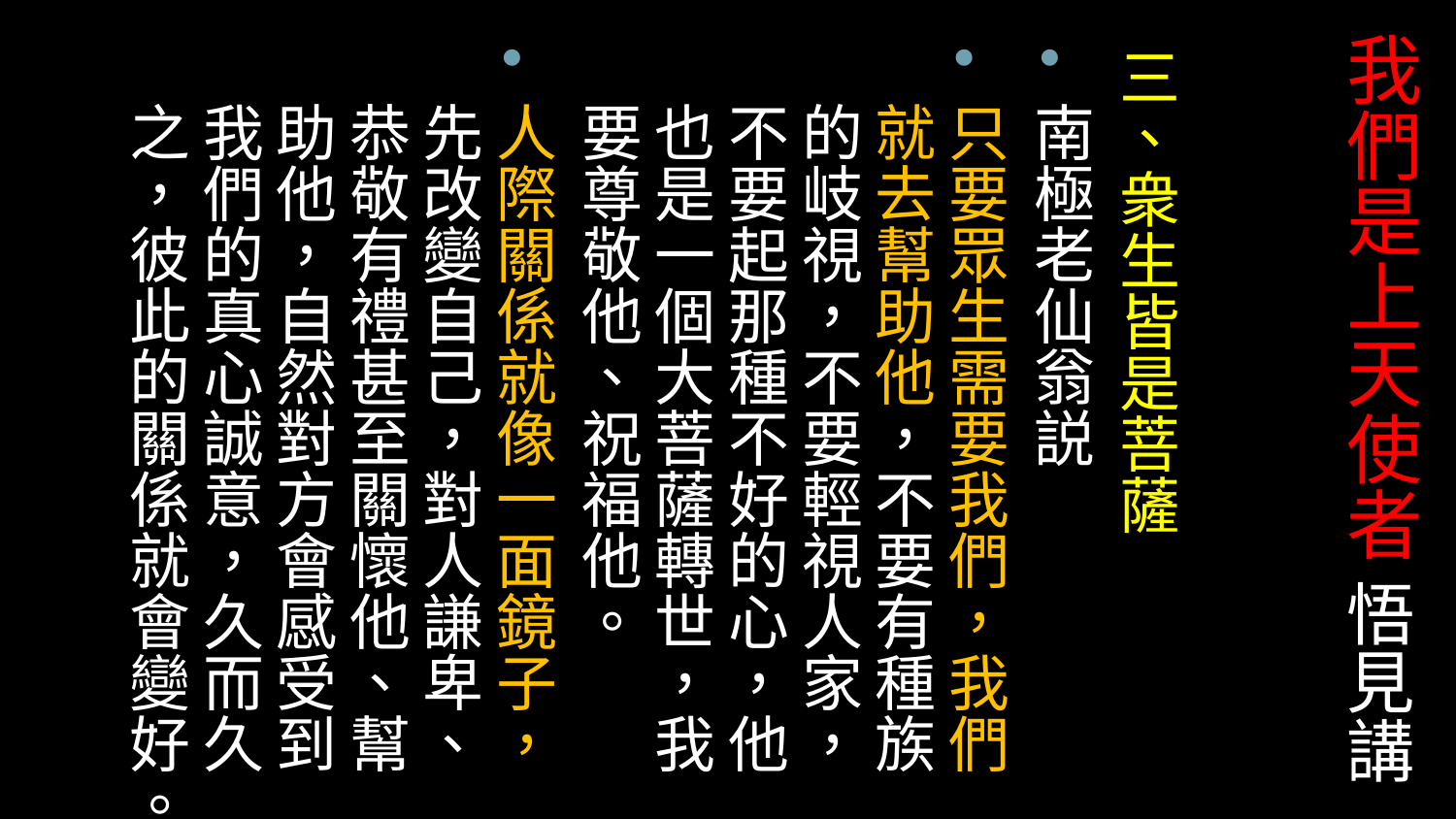

# 我們是上天使者 悟見講
三、衆生皆是菩薩
南極老仙翁説
只要眾生需要我們，我們就去幫助他，不要有種族的岐視，不要輕視人家，不要起那種不好的心，他也是一個大菩薩轉世，我要尊敬他、祝福他。
人際關係就像一面鏡子，先改變自己，對人謙卑、恭敬有禮甚至關懷他、幫助他，自然對方會感受到我們的真心誠意，久而久之，彼此的關係就會變好。